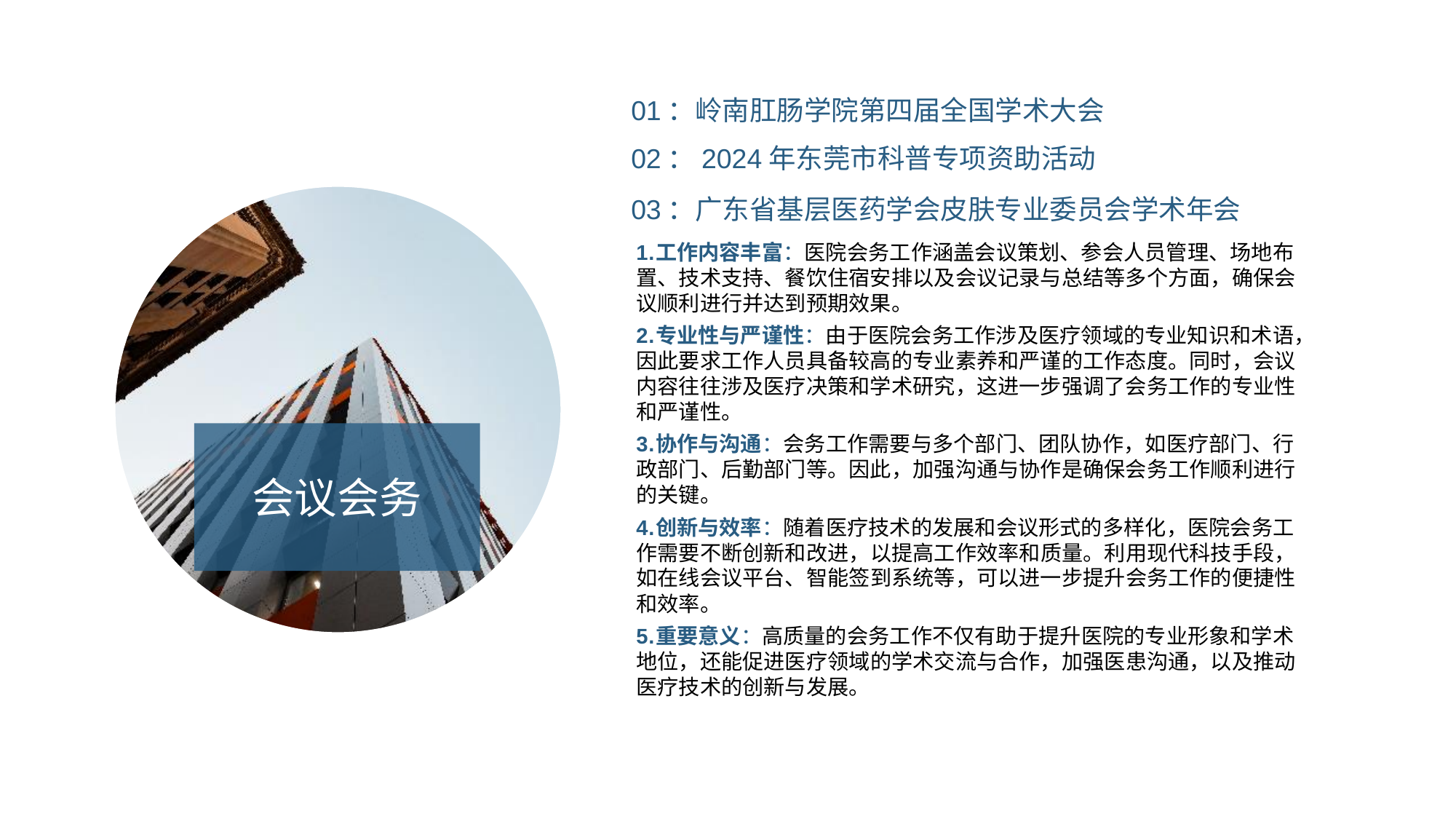

01：岭南肛肠学院第四届全国学术大会
02：2024年东莞市科普专项资助活动
03：广东省基层医药学会皮肤专业委员会学术年会

工作内容丰富：医院会务工作涵盖会议策划、参会人员管理、场地布置、技术支持、餐饮住宿安排以及会议记录与总结等多个方面，确保会议顺利进行并达到预期效果。
专业性与严谨性：由于医院会务工作涉及医疗领域的专业知识和术语，因此要求工作人员具备较高的专业素养和严谨的工作态度。同时，会议内容往往涉及医疗决策和学术研究，这进一步强调了会务工作的专业性和严谨性。
协作与沟通：会务工作需要与多个部门、团队协作，如医疗部门、行政部门、后勤部门等。因此，加强沟通与协作是确保会务工作顺利进行的关键。
创新与效率：随着医疗技术的发展和会议形式的多样化，医院会务工作需要不断创新和改进，以提高工作效率和质量。利用现代科技手段，如在线会议平台、智能签到系统等，可以进一步提升会务工作的便捷性和效率。
重要意义：高质量的会务工作不仅有助于提升医院的专业形象和学术地位，还能促进医疗领域的学术交流与合作，加强医患沟通，以及推动医疗技术的创新与发展。

会议会务